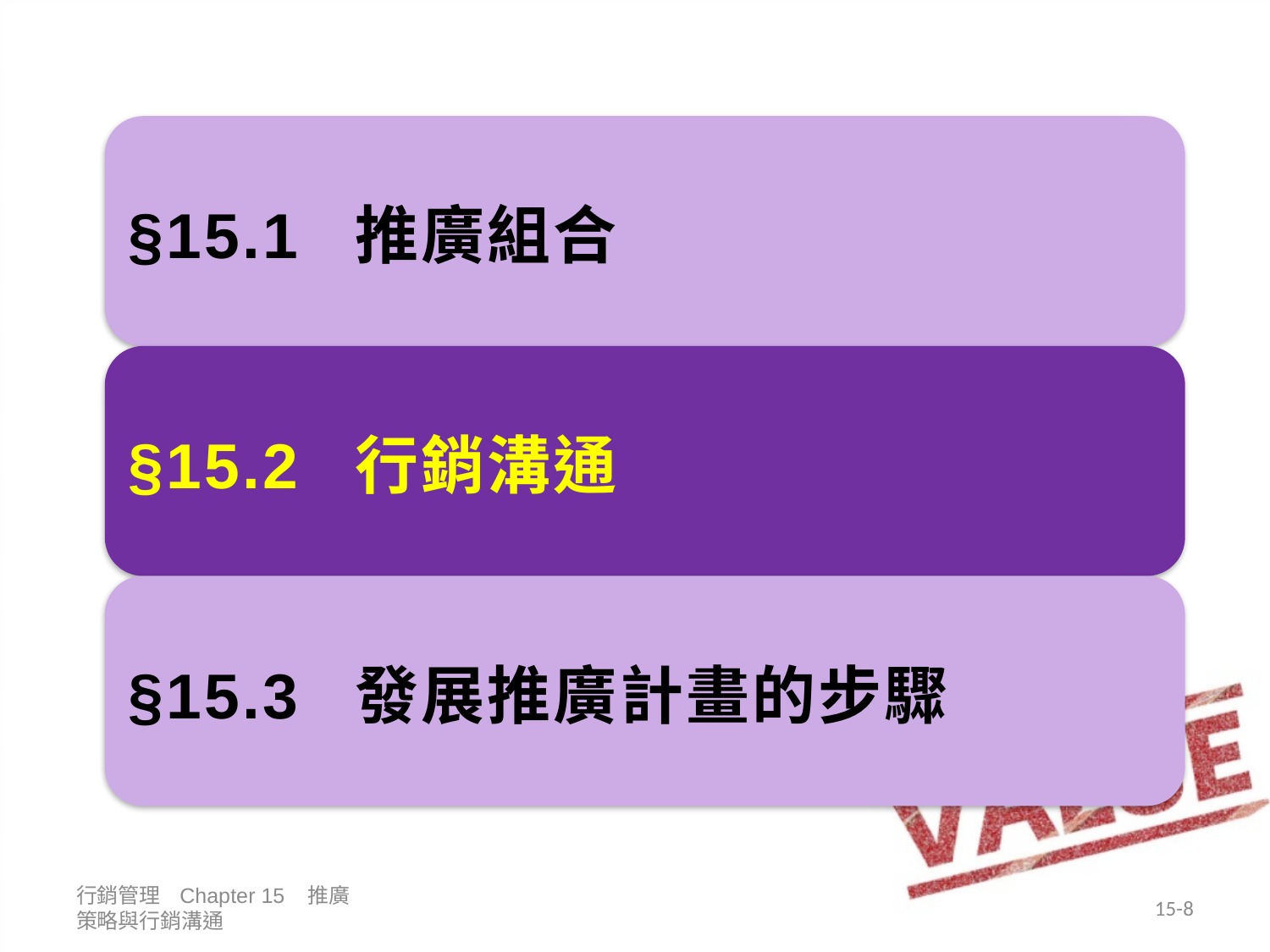

§15.1  推廣組合
§15.2  行銷溝通
§15.3  發展推廣計畫的步驟
行銷管理   Chapter 15   推廣策略與行銷溝通
15-8